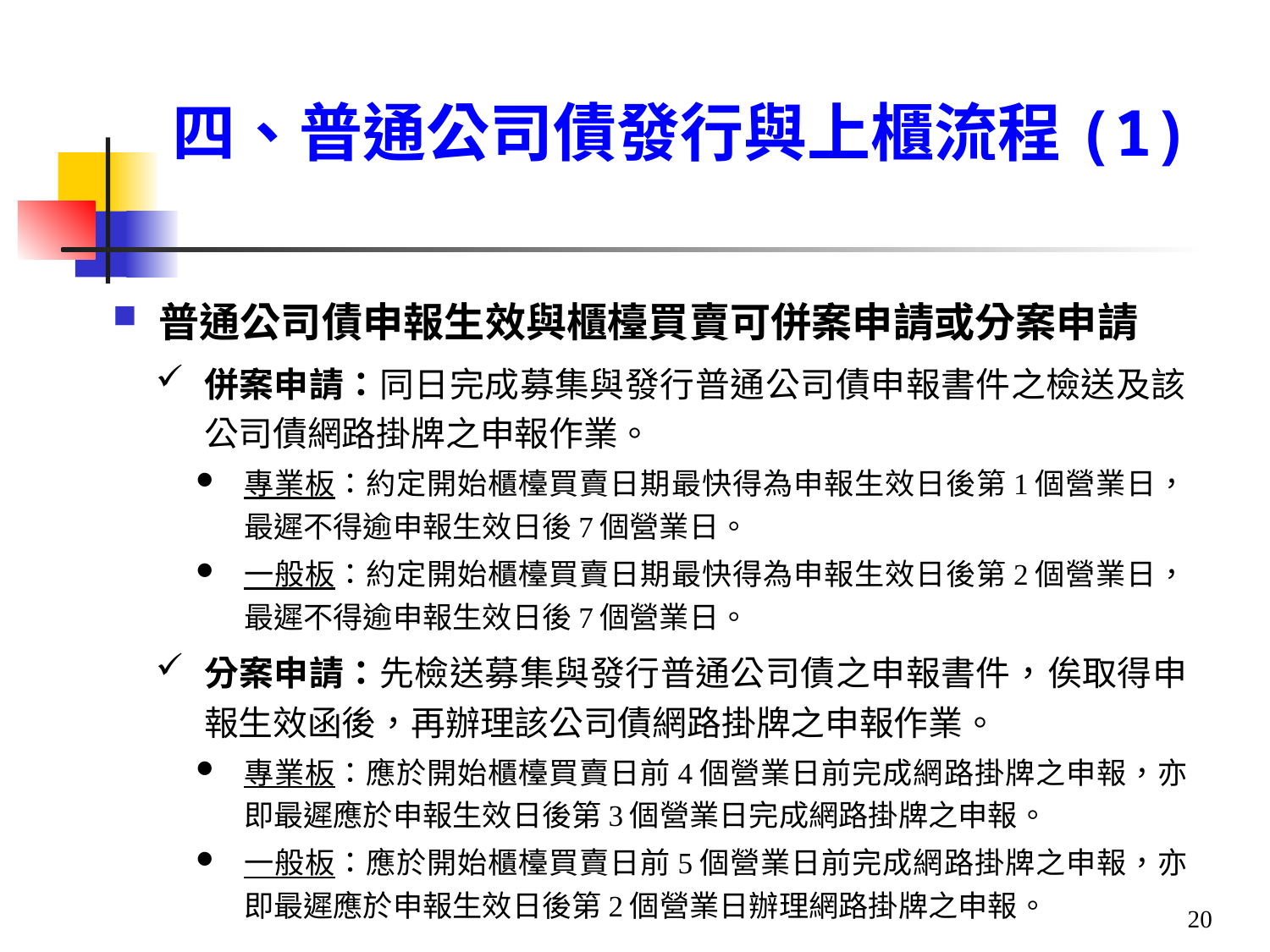

# 四、普通公司債發行與上櫃流程(1)
普通公司債申報生效與櫃檯買賣可併案申請或分案申請
併案申請：同日完成募集與發行普通公司債申報書件之檢送及該公司債網路掛牌之申報作業。
專業板：約定開始櫃檯買賣日期最快得為申報生效日後第1個營業日，最遲不得逾申報生效日後7個營業日。
一般板：約定開始櫃檯買賣日期最快得為申報生效日後第2個營業日，最遲不得逾申報生效日後7個營業日。
分案申請：先檢送募集與發行普通公司債之申報書件，俟取得申報生效函後，再辦理該公司債網路掛牌之申報作業。
專業板：應於開始櫃檯買賣日前4個營業日前完成網路掛牌之申報，亦即最遲應於申報生效日後第3個營業日完成網路掛牌之申報。
一般板：應於開始櫃檯買賣日前5個營業日前完成網路掛牌之申報，亦即最遲應於申報生效日後第2個營業日辦理網路掛牌之申報。
20